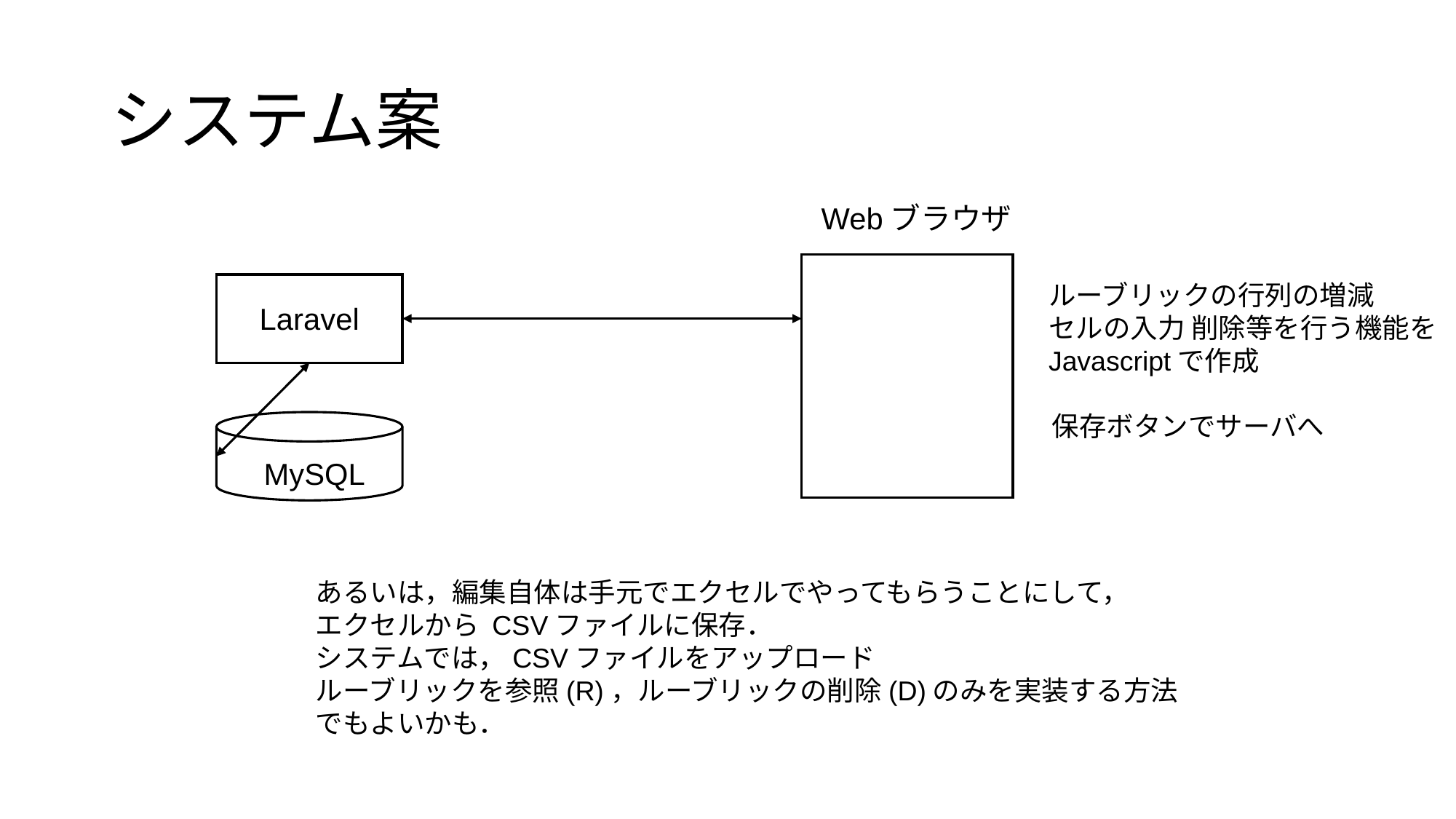

# システム案
Webブラウザ

ルーブリックの行列の増減
セルの入力 削除等を行う機能を
Javascriptで作成

Laravel
保存ボタンでサーバへ

MySQL
あるいは，編集自体は手元でエクセルでやってもらうことにして，
エクセルから CSVファイルに保存．
システムでは，CSVファイルをアップロード
ルーブリックを参照(R)，ルーブリックの削除(D)のみを実装する方法
でもよいかも．